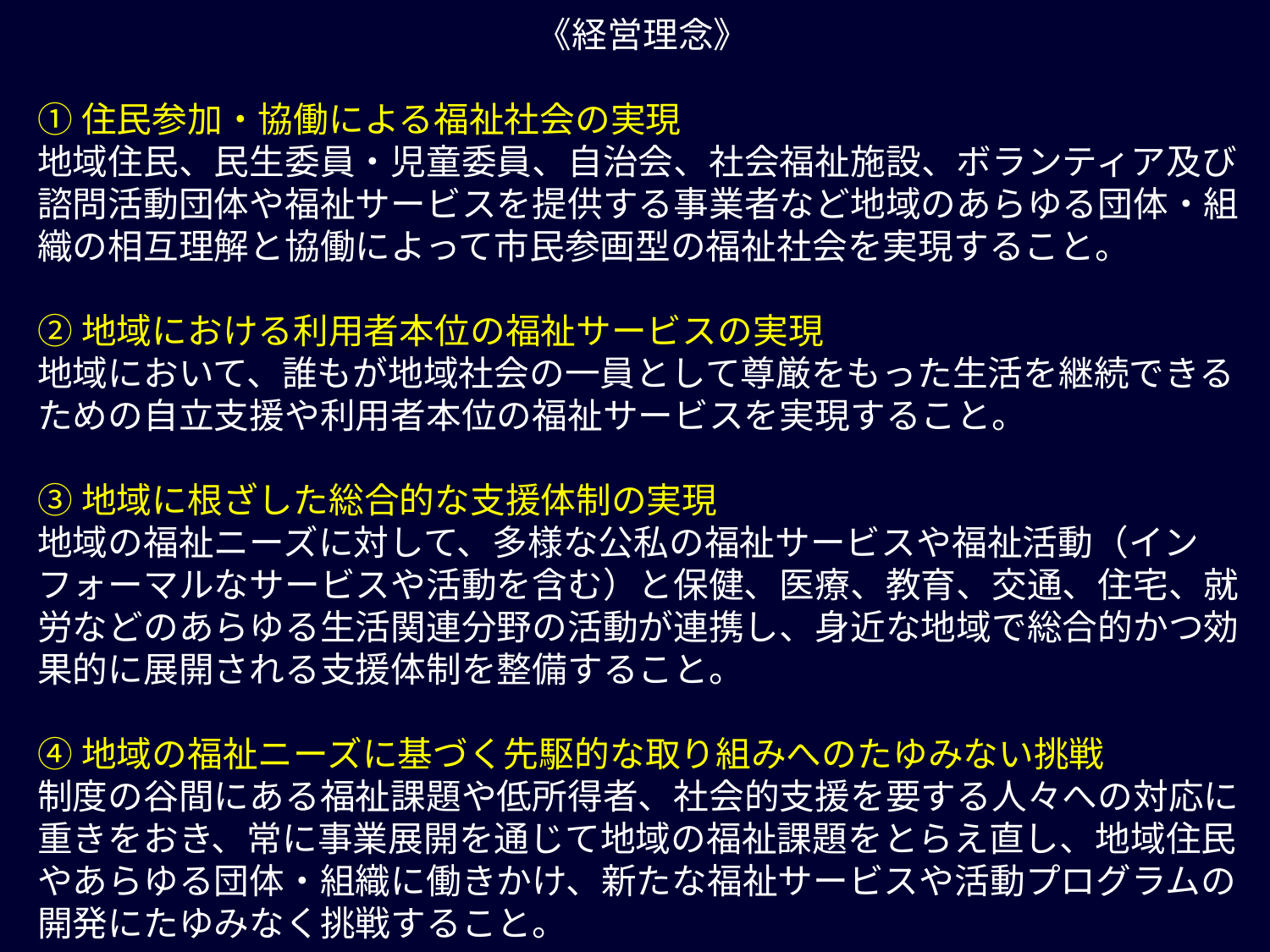

《経営理念》

①住民参加・協働による福祉社会の実現
地域住民、民生委員・児童委員、自治会、社会福祉施設、ボランティア及び諮問活動団体や福祉サービスを提供する事業者など地域のあらゆる団体・組織の相互理解と協働によって市民参画型の福祉社会を実現すること。

②地域における利用者本位の福祉サービスの実現
地域において、誰もが地域社会の一員として尊厳をもった生活を継続できるための自立支援や利用者本位の福祉サービスを実現すること。

③地域に根ざした総合的な支援体制の実現
地域の福祉ニーズに対して、多様な公私の福祉サービスや福祉活動（インフォーマルなサービスや活動を含む）と保健、医療、教育、交通、住宅、就労などのあらゆる生活関連分野の活動が連携し、身近な地域で総合的かつ効果的に展開される支援体制を整備すること。

④地域の福祉ニーズに基づく先駆的な取り組みへのたゆみない挑戦
制度の谷間にある福祉課題や低所得者、社会的支援を要する人々への対応に重きをおき、常に事業展開を通じて地域の福祉課題をとらえ直し、地域住民やあらゆる団体・組織に働きかけ、新たな福祉サービスや活動プログラムの開発にたゆみなく挑戦すること。